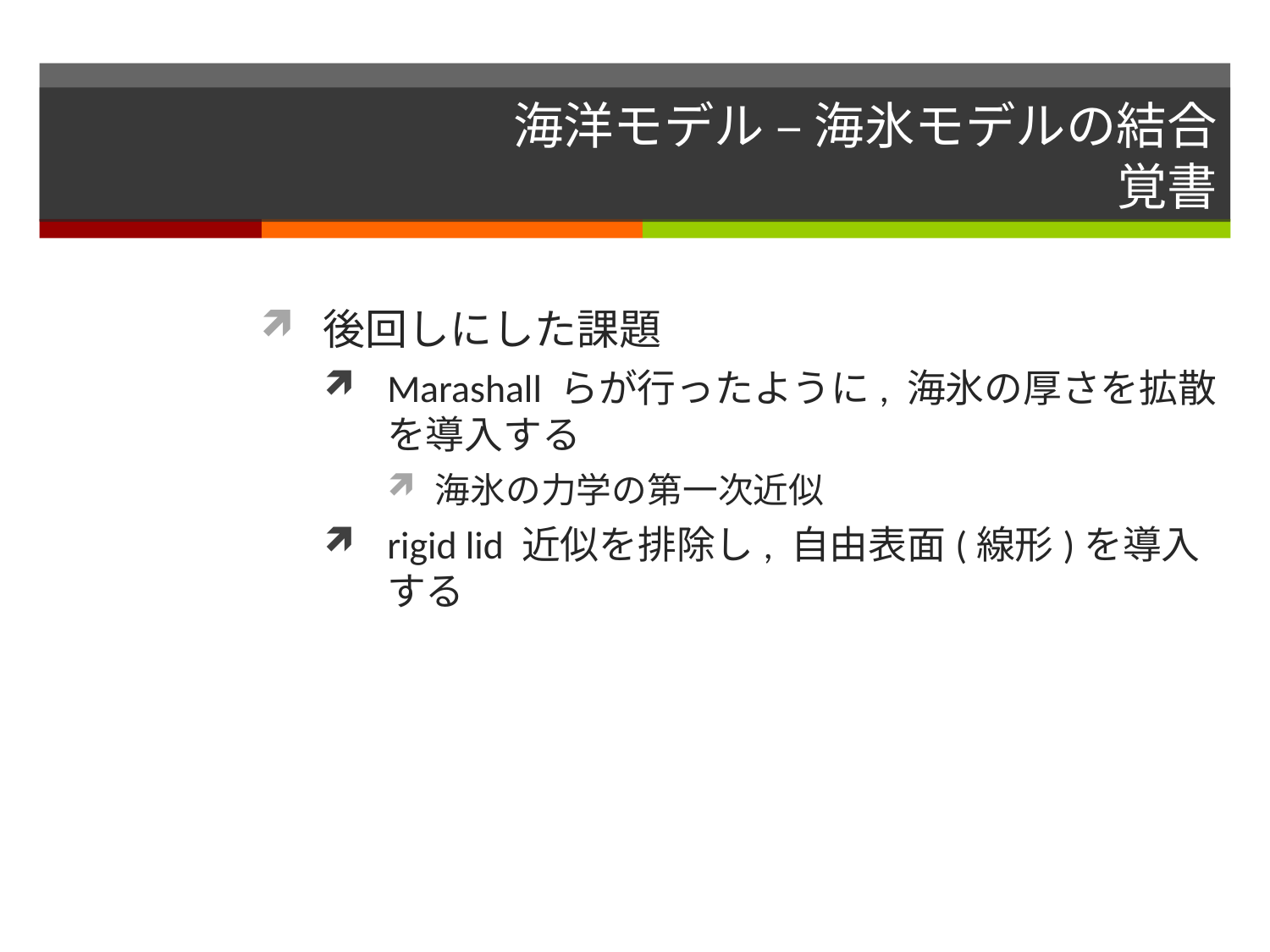

# 海洋モデル – 海氷モデルの結合 覚書
後回しにした課題
Marashall らが行ったように, 海氷の厚さを拡散を導入する
海氷の力学の第一次近似
rigid lid 近似を排除し, 自由表面(線形)を導入する